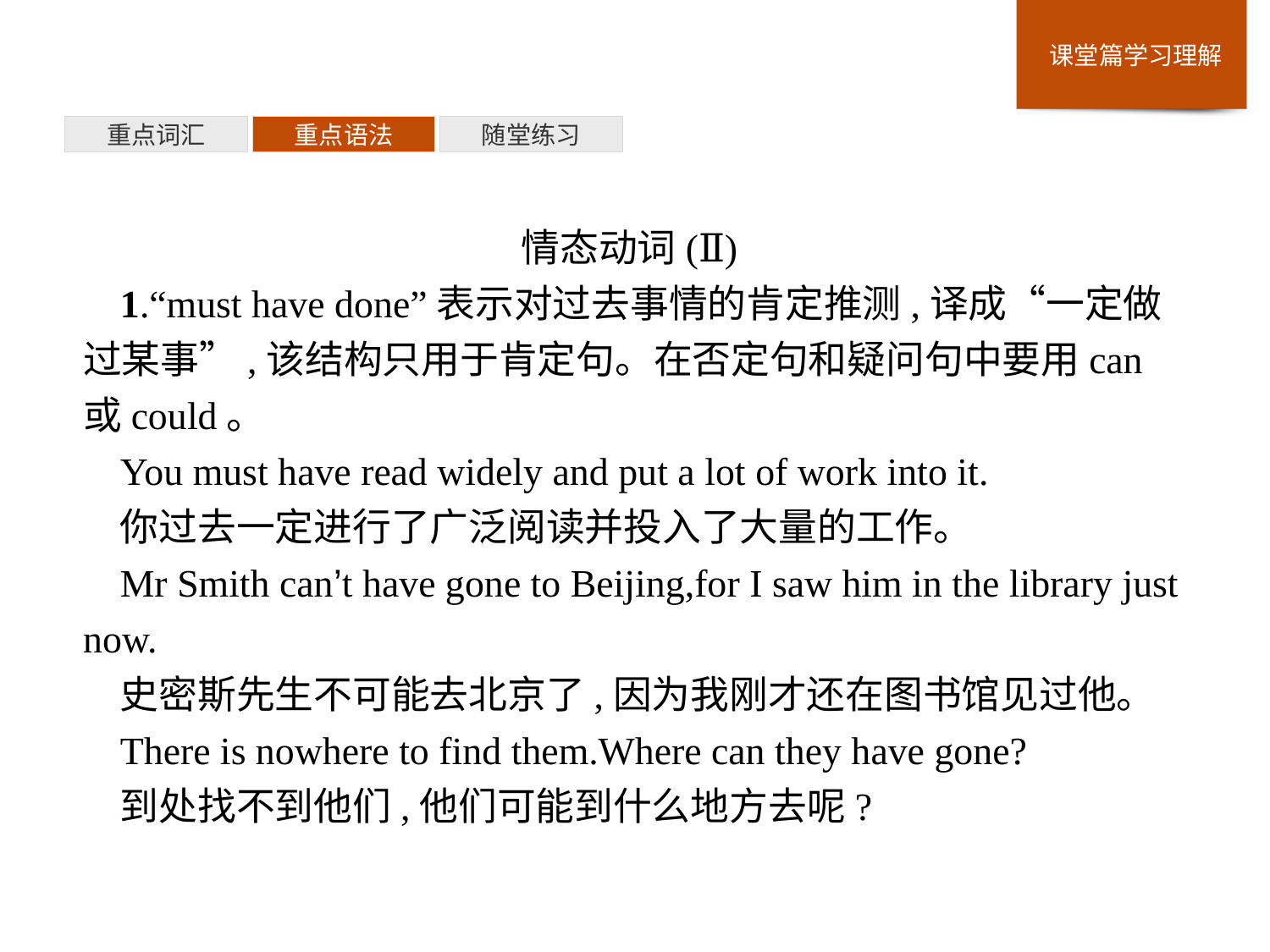

重点词汇
重点语法
随堂练习
情态动词(Ⅱ)
1.“must have done”表示对过去事情的肯定推测,译成“一定做过某事”,该结构只用于肯定句。在否定句和疑问句中要用can或could。
You must have read widely and put a lot of work into it.
你过去一定进行了广泛阅读并投入了大量的工作。
Mr Smith can’t have gone to Beijing,for I saw him in the library just now.
史密斯先生不可能去北京了,因为我刚才还在图书馆见过他。
There is nowhere to find them.Where can they have gone?
到处找不到他们,他们可能到什么地方去呢?